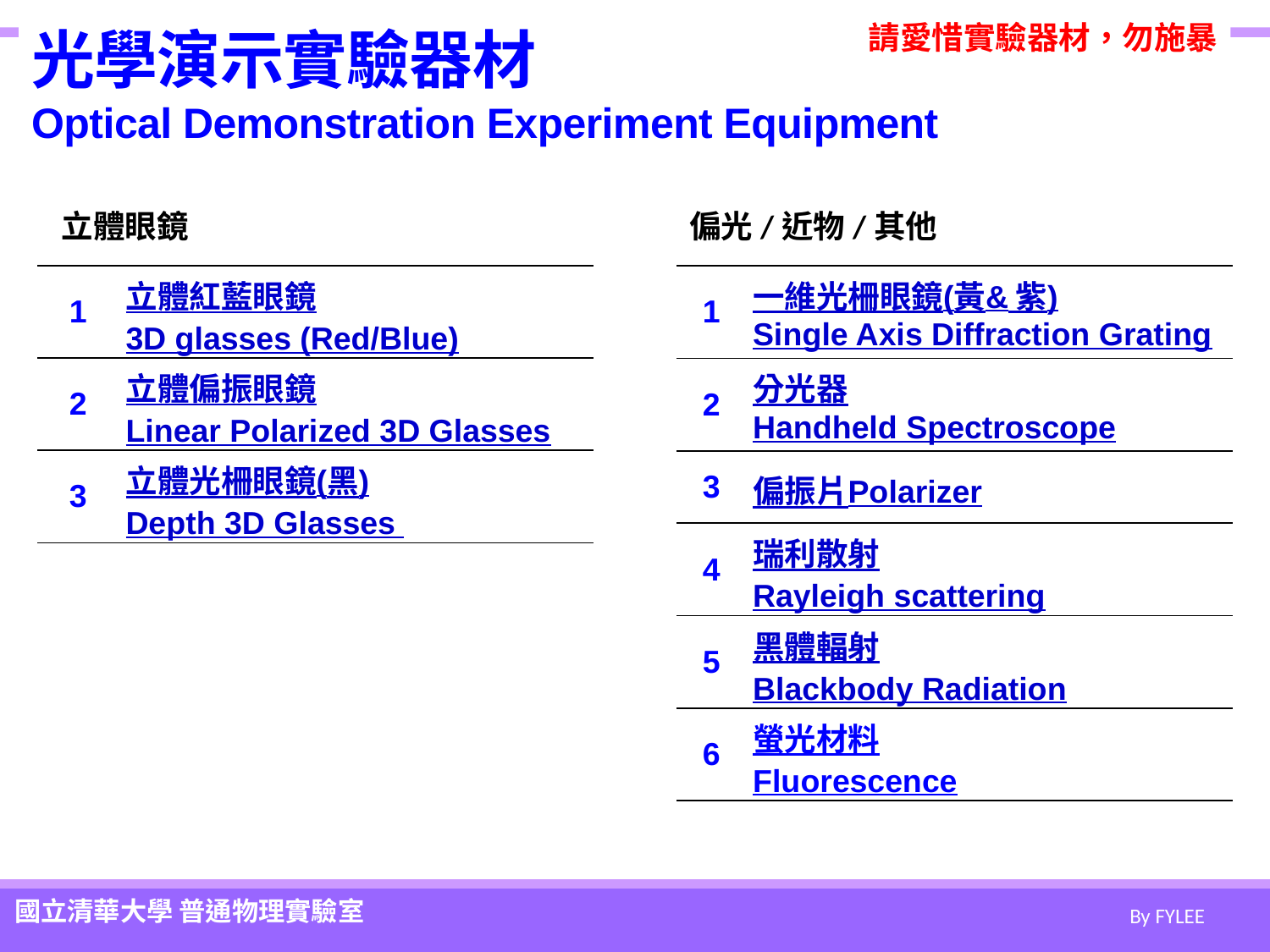

# 光學演示實驗器材 Optical Demonstration Experiment Equipment
請愛惜實驗器材，勿施暴
立體眼鏡
偏光/近物/其他
| 1 | 立體紅藍眼鏡 3D glasses (Red/Blue) |
| --- | --- |
| 2 | 立體偏振眼鏡 Linear Polarized 3D Glasses |
| 3 | 立體光柵眼鏡(黑) Depth 3D Glasses |
| 1 | 一維光柵眼鏡(黃& 紫) Single Axis Diffraction Grating |
| --- | --- |
| 2 | 分光器 Handheld Spectroscope |
| 3 | 偏振片 Polarizer |
| 4 | 瑞利散射 Rayleigh scattering |
| 5 | 黑體輻射 Blackbody Radiation |
| 6 | 螢光材料 Fluorescence |